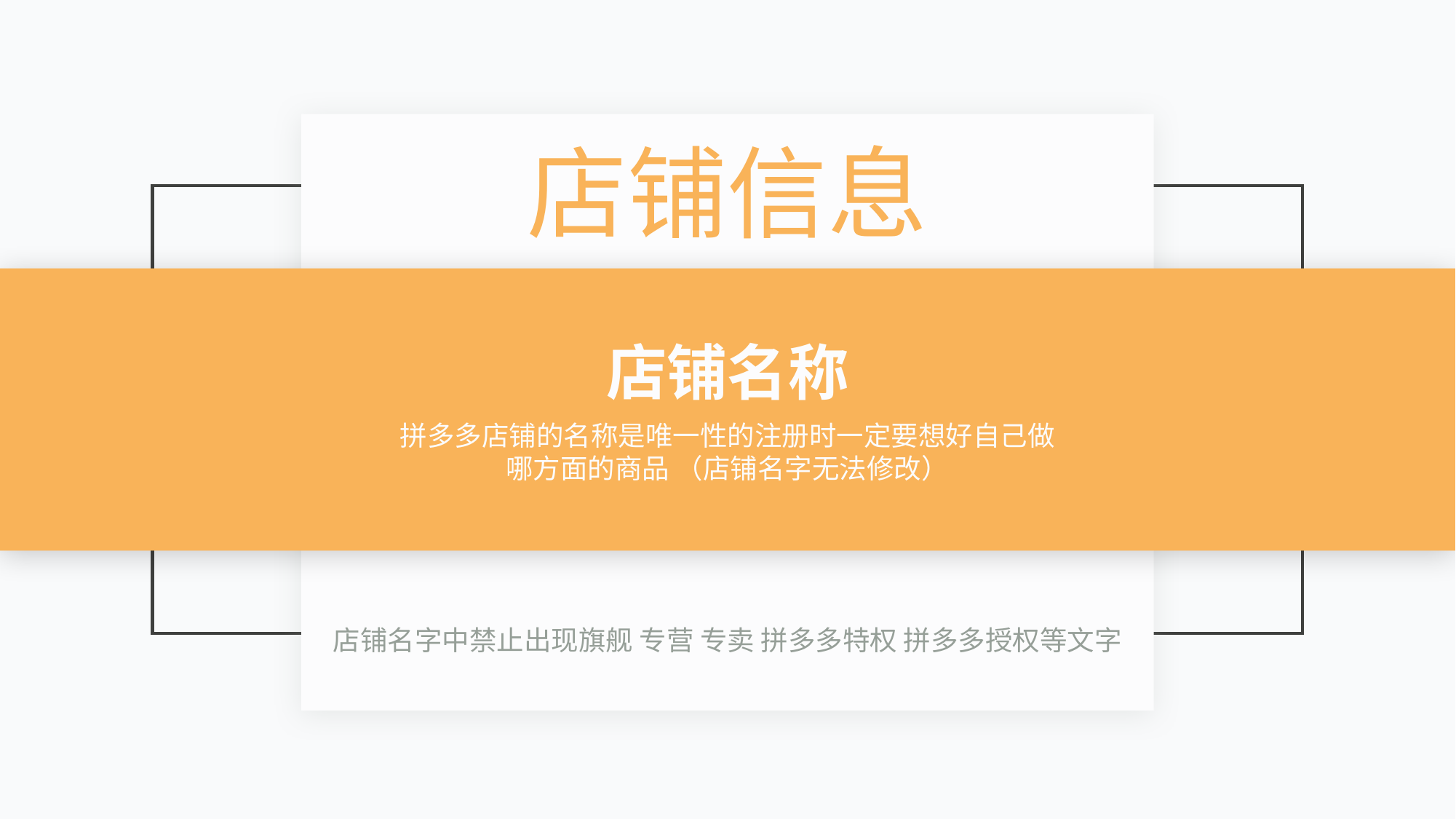

店铺信息

店铺名称
拼多多店铺的名称是唯一性的注册时一定要想好自己做哪方面的商品 （店铺名字无法修改）
店铺名字中禁止出现旗舰 专营 专卖 拼多多特权 拼多多授权等文字